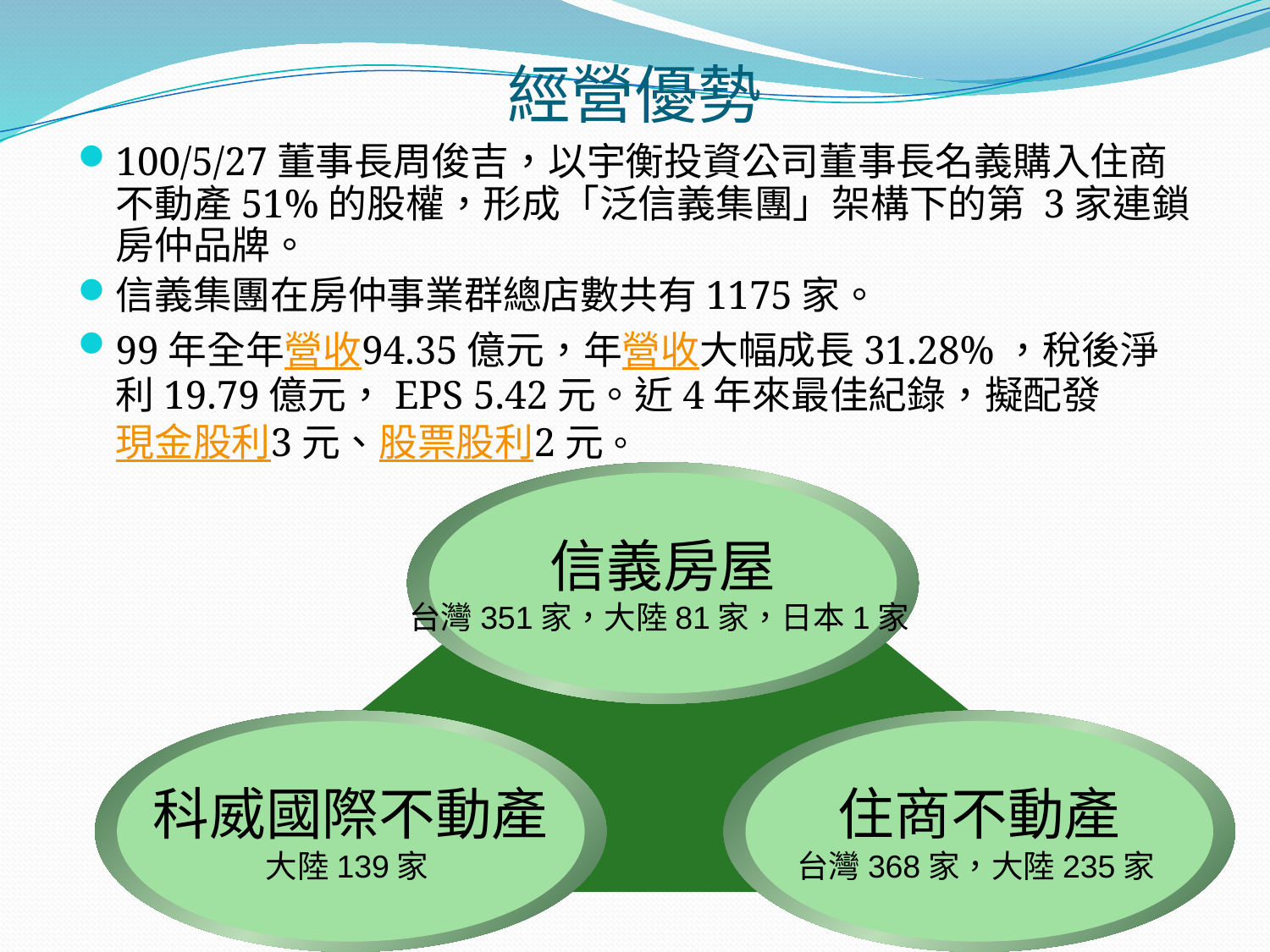

經營優勢
100/5/27董事長周俊吉，以宇衡投資公司董事長名義購入住商不動產51%的股權，形成「泛信義集團」架構下的第 3家連鎖房仲品牌。
信義集團在房仲事業群總店數共有1175家。
99年全年營收94.35億元，年營收大幅成長31.28%，稅後淨利19.79億元，EPS 5.42元。近4年來最佳紀錄，擬配發現金股利3元、股票股利2元。

信義房屋
台灣351家，大陸81家，日本1家

科威國際不動產
大陸139家

住商不動產
台灣368家，大陸235家